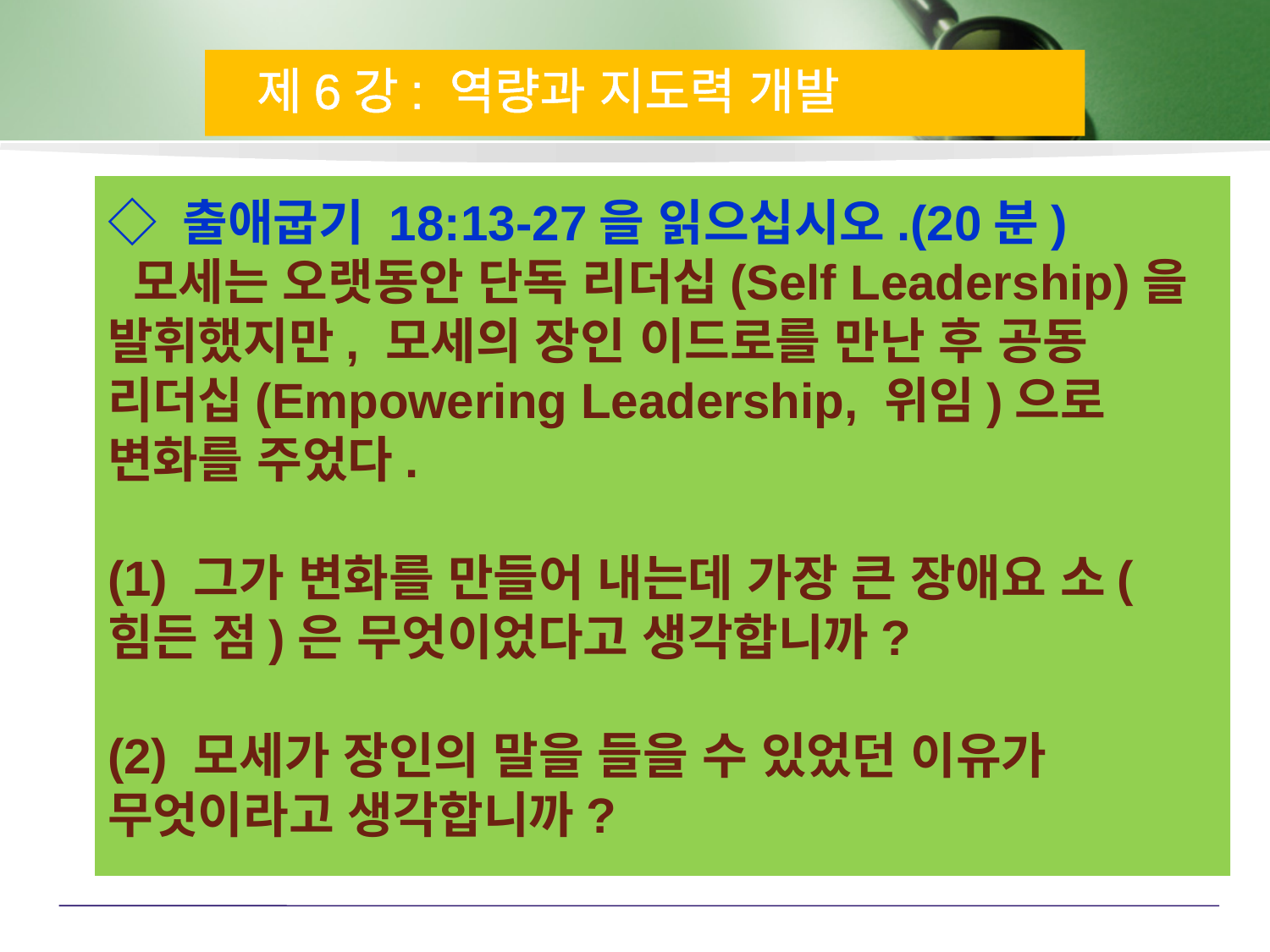

제6강: 역량과 지도력 개발
◇ 출애굽기 18:13-27을 읽으십시오.(20분)
 모세는 오랫동안 단독 리더십(Self Leadership)을  발휘했지만, 모세의 장인 이드로를 만난 후 공동 리더십(Empowering Leadership, 위임)으로 변화를 주었다.
(1) 그가 변화를 만들어 내는데 가장 큰 장애요 소(힘든 점)은 무엇이었다고 생각합니까?
 
(2) 모세가 장인의 말을 들을 수 있었던 이유가 무엇이라고 생각합니까?